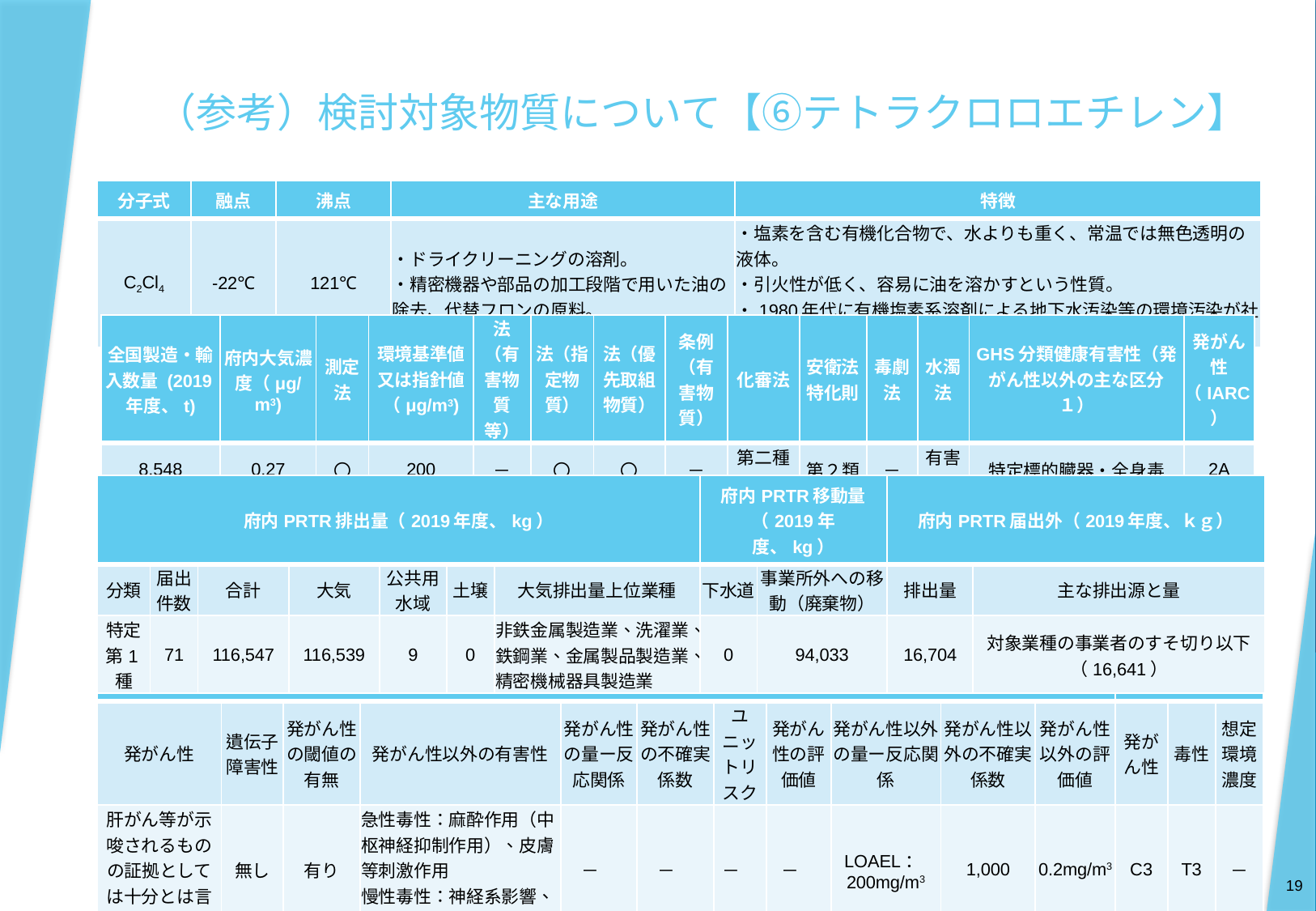

# （参考）検討対象物質について【⑥テトラクロロエチレン】
| 分子式 | 融点 | 沸点 | 主な用途 | 特徴 |
| --- | --- | --- | --- | --- |
| C2Cl4 | -22℃ | 121℃ | ・ドライクリーニングの溶剤。 ・精密機器や部品の加工段階で用いた油の除去、代替フロンの原料。 | ・塩素を含む有機化合物で、水よりも重く、常温では無色透明の液体。 ・引火性が低く、容易に油を溶かすという性質。 ・1980年代に有機塩素系溶剤による地下水汚染等の環境汚染が社会問題となり、製造・使用量は減少。 |
| 全国製造・輸入数量 (2019年度、t) | 府内大気濃度（μg/m3) | 測定法 | 環境基準値又は指針値（μg/m3) | 法（有害物質等） | 法（指定物質） | 法（優先取組物質） | 条例（有害物質） | 化審法 | 安衛法 特化則 | 毒劇法 | 水濁法 | GHS分類健康有害性（発がん性以外の主な区分１） | 発がん性 （IARC） |
| --- | --- | --- | --- | --- | --- | --- | --- | --- | --- | --- | --- | --- | --- |
| 8,548 | 0.27 | 〇 | 200 | － | 〇 | 〇 | － | 第二種特定 | 第２類 | － | 有害物質 | 特定標的臓器・全身毒 | 2A |
| 府内PRTR排出量（2019年度、kg） |  |  |  |  |  |  | 府内PRTR移動量（2019年度、kg） |  | 府内PRTR届出外（2019年度、ｋｇ） |  |
| --- | --- | --- | --- | --- | --- | --- | --- | --- | --- | --- |
| 分類 | 届出件数 | 合計 | 大気 | 公共用水域 | 土壌 | 大気排出量上位業種 | 下水道 | 事業所外への移動（廃棄物） | 排出量 | 主な排出源と量 |
| 特定第1種 | 71 | 116,547 | 116,539 | 9 | 0 | 非鉄金属製造業、洗濯業、鉄鋼業、金属製品製造業、精密機械器具製造業 | 0 | 94,033 | 16,704 | 対象業種の事業者のすそ切り以下（16,641） |

| 中央環境審議会での検討 |  |  |  |  |  |  |  |  |  |  | 条例制定時の検討 |  |  |
| --- | --- | --- | --- | --- | --- | --- | --- | --- | --- | --- | --- | --- | --- |
| 発がん性 | 遺伝子障害性 | 発がん性の閾値の有無 | 発がん性以外の有害性 | 発がん性の量ー反応関係 | 発がん性の不確実係数 | ユニットリスク | 発がん性の評価値 | 発がん性以外の量ー反応関係 | 発がん性以外の不確実係数 | 発がん性以外の評価値 | 発がん性 | 毒性 | 想定環境濃度 |
| 肝がん等が示唆されるものの証拠としては十分とは言えない | 無し | 有り | 急性毒性：麻酔作用（中枢神経抑制作用）、皮膚等刺激作用 慢性毒性：神経系影響、肝腎障害 | － | － | － | － | LOAEL：200mg/m3 | 1,000 | 0.2mg/m3 | C3 | T3 | － |
19